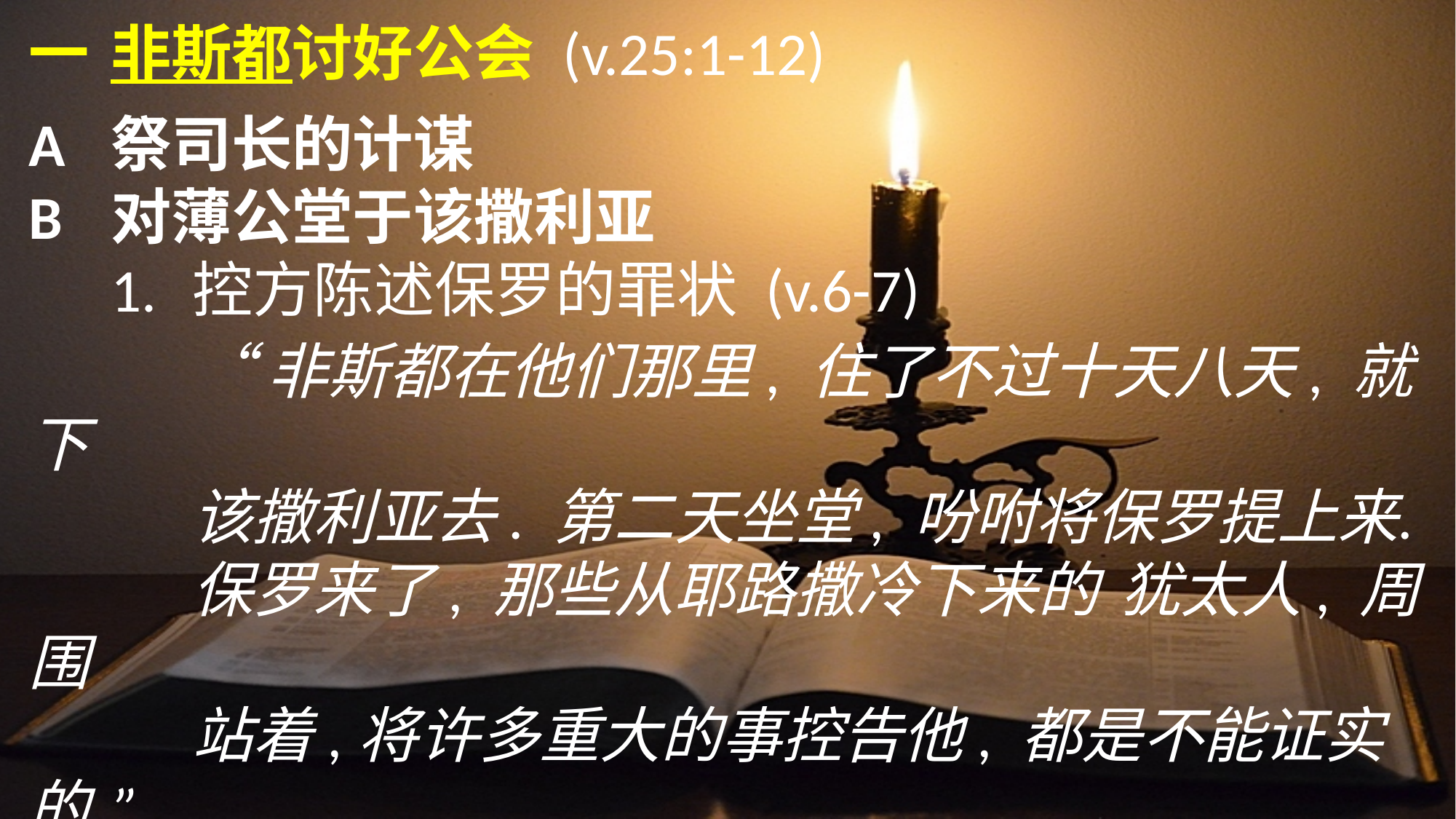

一	非斯都讨好公会 (v.25:1-12)
A	祭司长的计谋
B	对薄公堂于该撒利亚
	1.	控方陈述保罗的罪状 (v.6-7)
		“非斯都在他们那里, 住了不过十天八天, 就下
		该撒利亚去. 第二天坐	堂, 吩咐将保罗提上来.
		保罗来了, 那些从耶路撒冷下来的	犹太人, 周围
		站着,将许多重大的	事控告他, 都是不能证实的.”